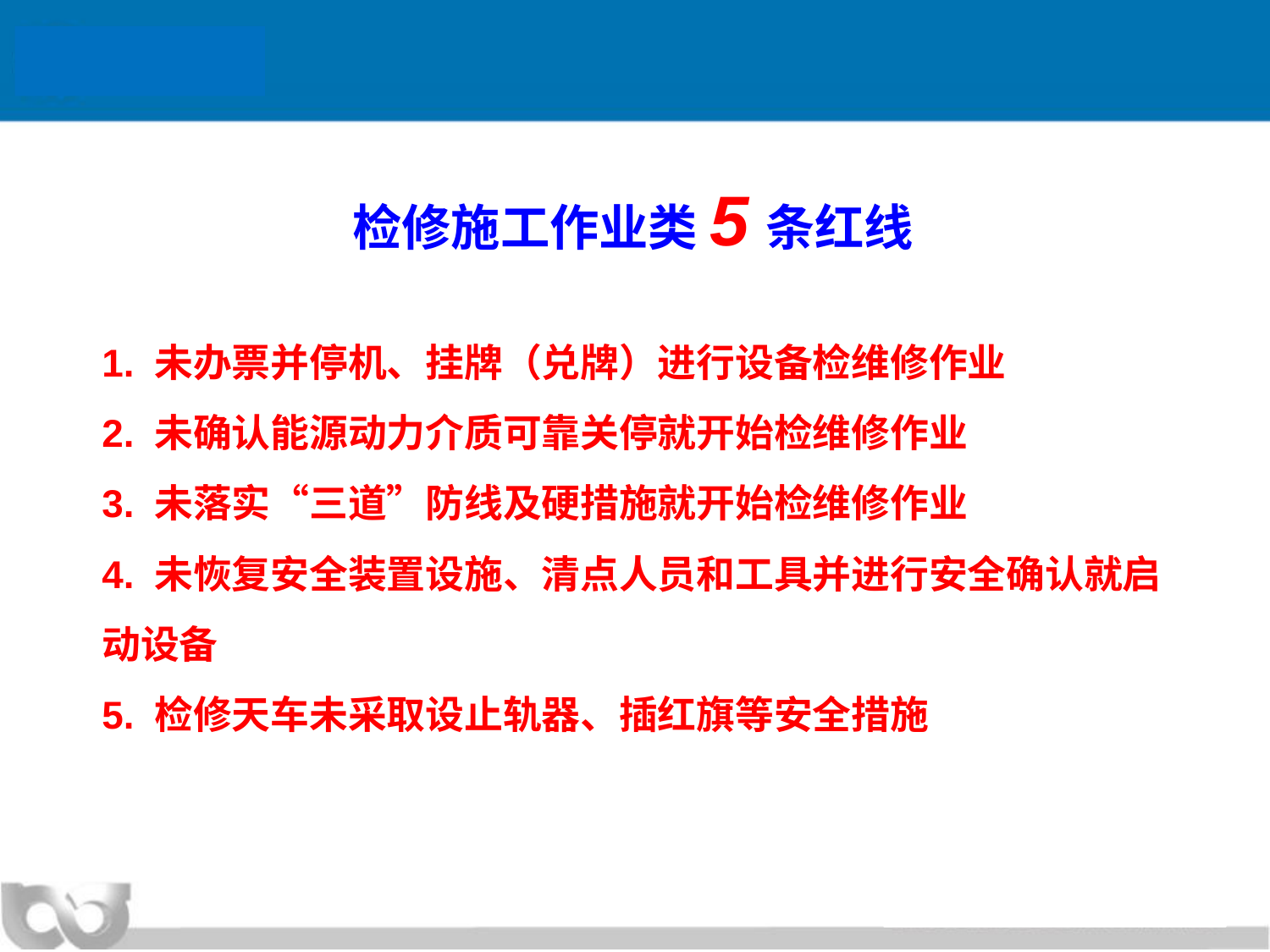

检修施工作业类5条红线
# 1. 未办票并停机、挂牌（兑牌）进行设备检维修作业 2. 未确认能源动力介质可靠关停就开始检维修作业 3. 未落实“三道”防线及硬措施就开始检维修作业 4. 未恢复安全装置设施、清点人员和工具并进行安全确认就启动设备 5. 检修天车未采取设止轨器、插红旗等安全措施